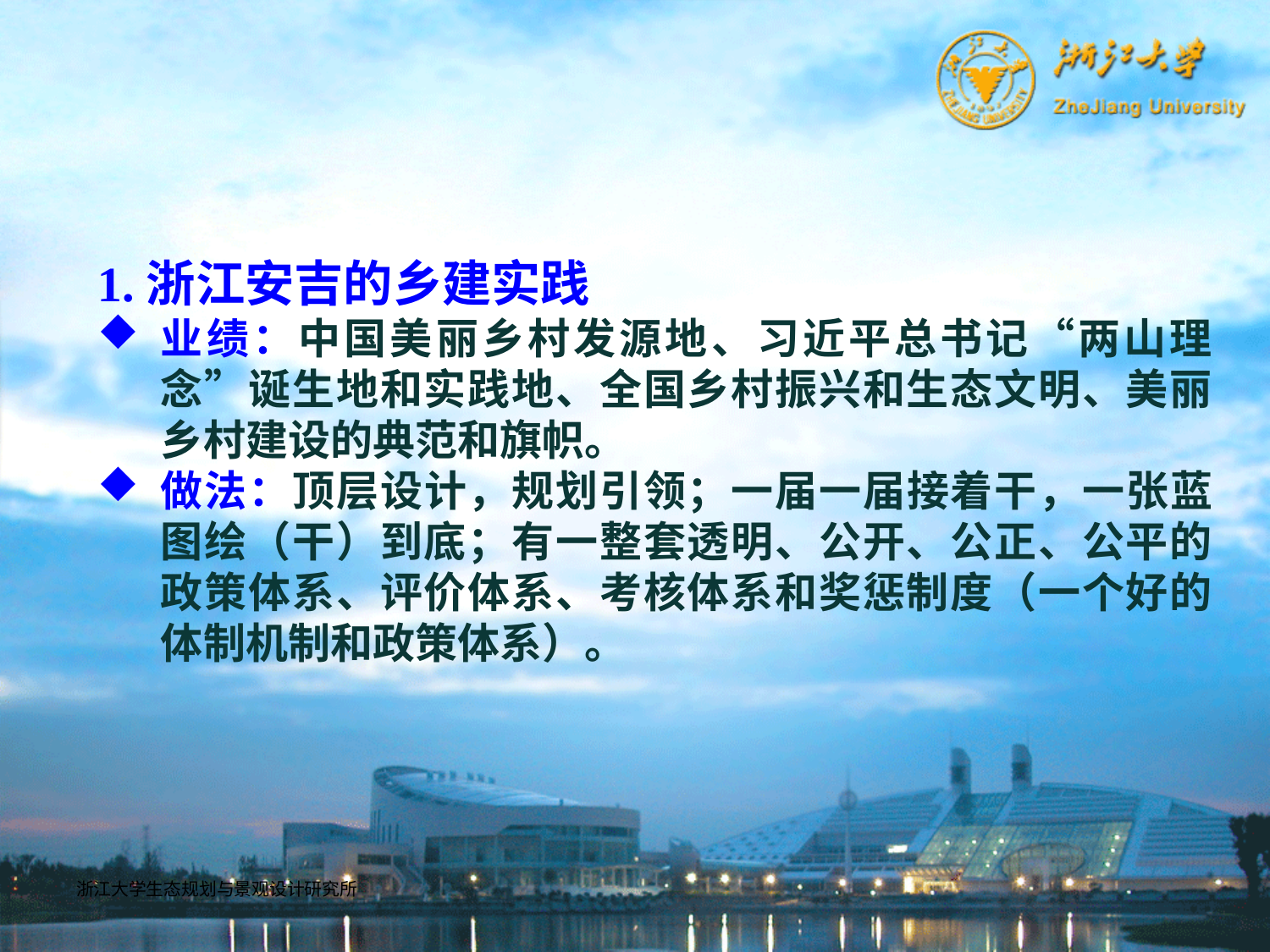

1.浙江安吉的乡建实践
业绩：中国美丽乡村发源地、习近平总书记“两山理念”诞生地和实践地、全国乡村振兴和生态文明、美丽乡村建设的典范和旗帜。
做法：顶层设计，规划引领；一届一届接着干，一张蓝图绘（干）到底；有一整套透明、公开、公正、公平的政策体系、评价体系、考核体系和奖惩制度（一个好的体制机制和政策体系）。
浙江大学生态规划与景观设计研究所